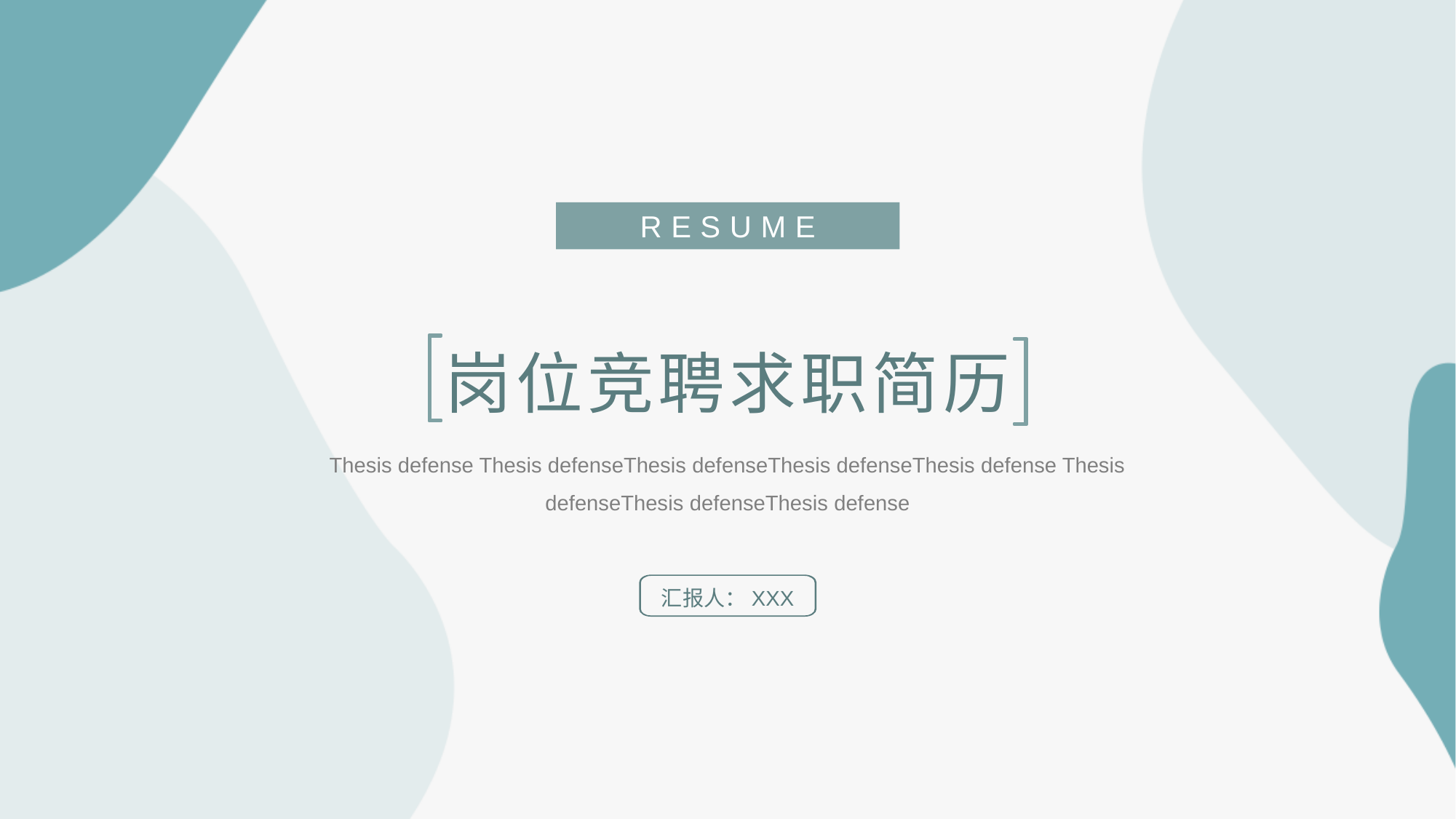

RESUME
岗位竞聘求职简历

Thesis defense Thesis defenseThesis defenseThesis defenseThesis defense Thesis defenseThesis defenseThesis defense
汇报人：XXX